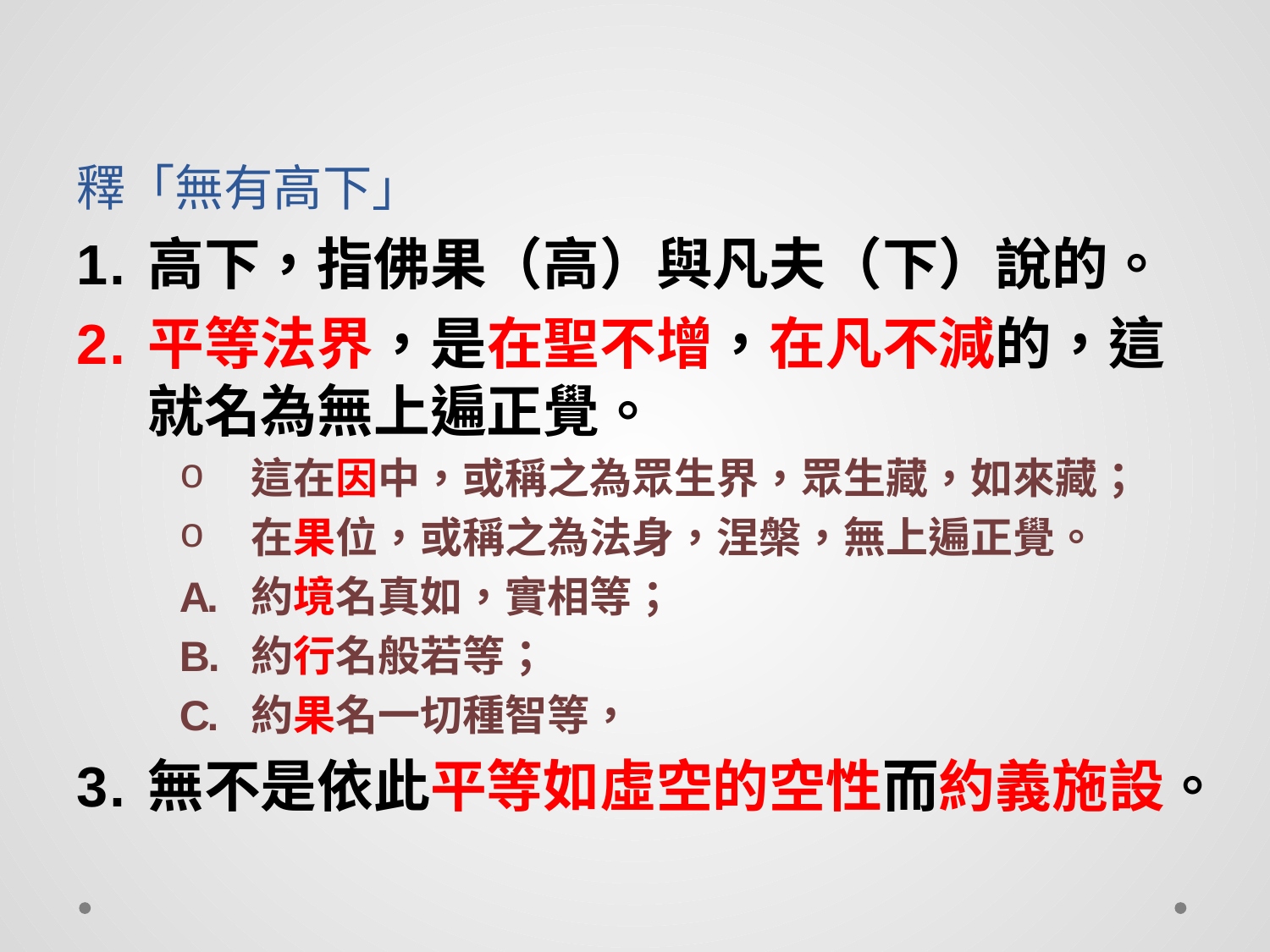

# 釋「無有高下」
高下，指佛果（高）與凡夫（下）說的。
平等法界，是在聖不增，在凡不減的，這就名為無上遍正覺。
這在因中，或稱之為眾生界，眾生藏，如來藏；
在果位，或稱之為法身，涅槃，無上遍正覺。
約境名真如，實相等；
約行名般若等；
約果名一切種智等，
無不是依此平等如虛空的空性而約義施設。